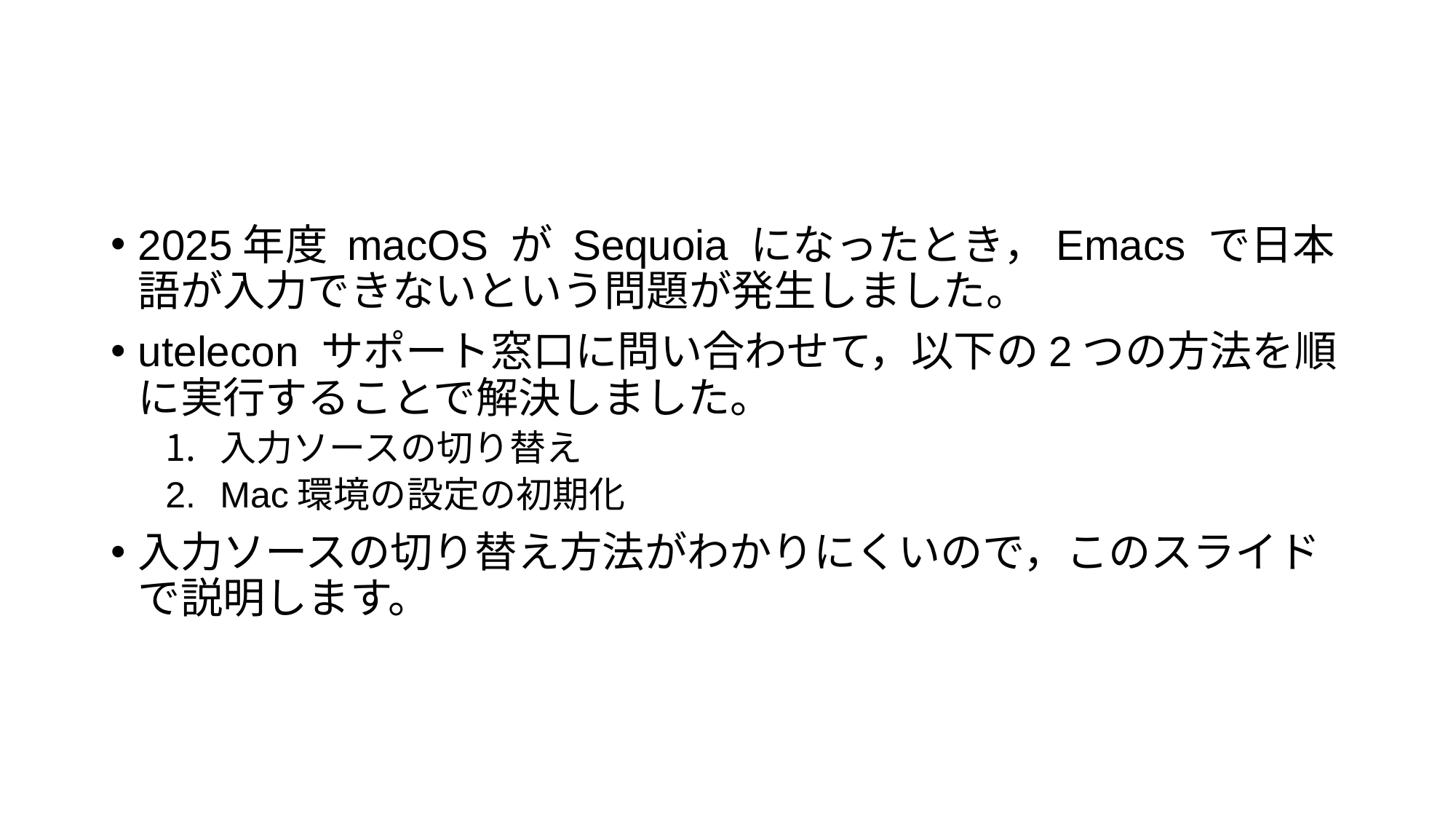

#
2025年度 macOS が Sequoia になったとき，Emacs で日本語が入力できないという問題が発生しました。
utelecon サポート窓口に問い合わせて，以下の2つの方法を順に実行することで解決しました。
入力ソースの切り替え
Mac環境の設定の初期化
入力ソースの切り替え方法がわかりにくいので，このスライドで説明します。